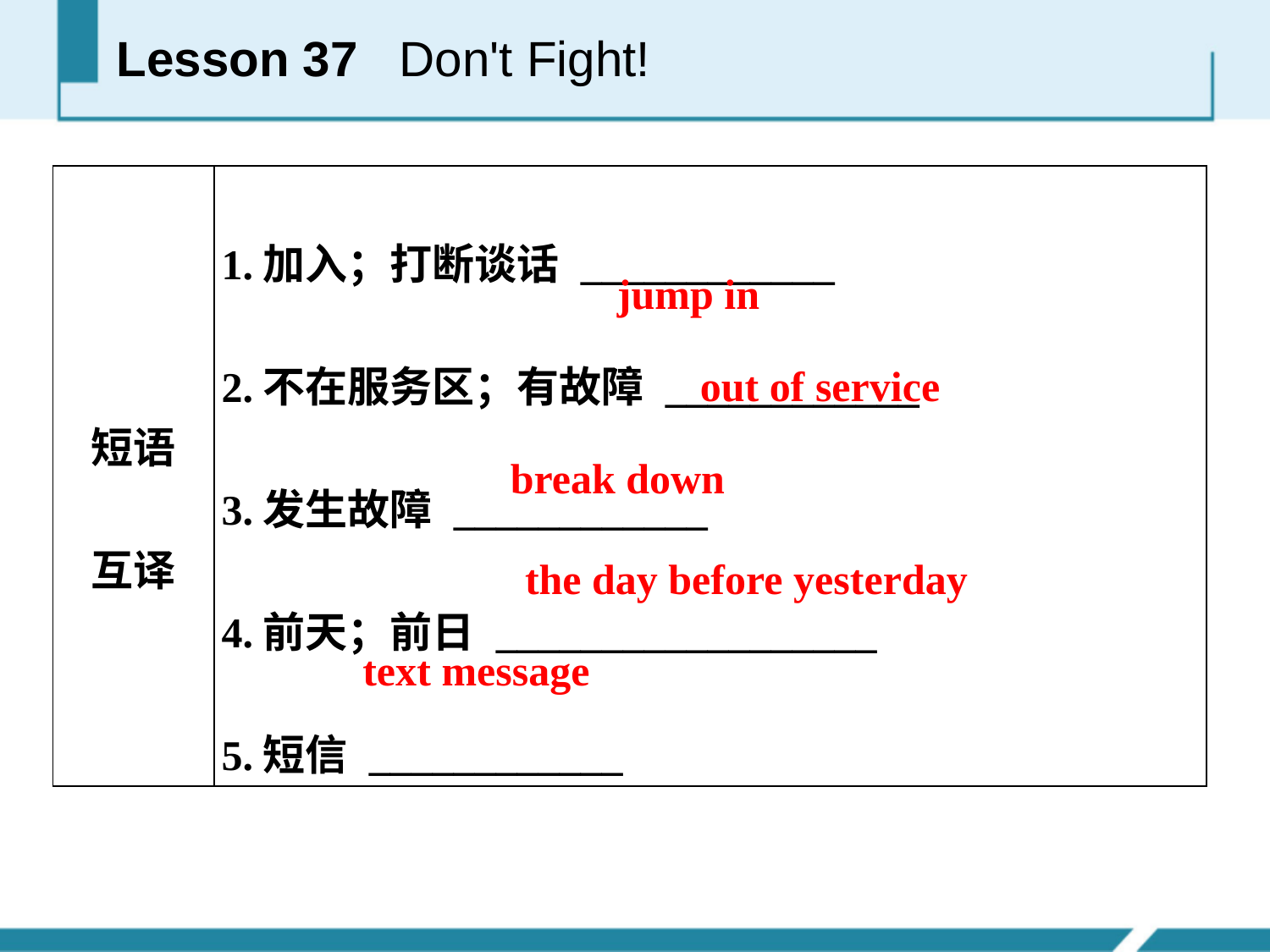

| 短语 互译 | 1.加入；打断谈话 \_\_\_\_\_\_\_\_\_\_\_\_ 2.不在服务区；有故障 \_\_\_\_\_\_\_\_\_\_\_\_ 3.发生故障 \_\_\_\_\_\_\_\_\_\_\_\_ 4.前天；前日 \_\_\_\_\_\_\_\_\_\_\_\_\_\_\_\_\_\_ 5.短信 \_\_\_\_\_\_\_\_\_\_\_\_ |
| --- | --- |
jump in
out of service
break down
the day before yesterday
text message